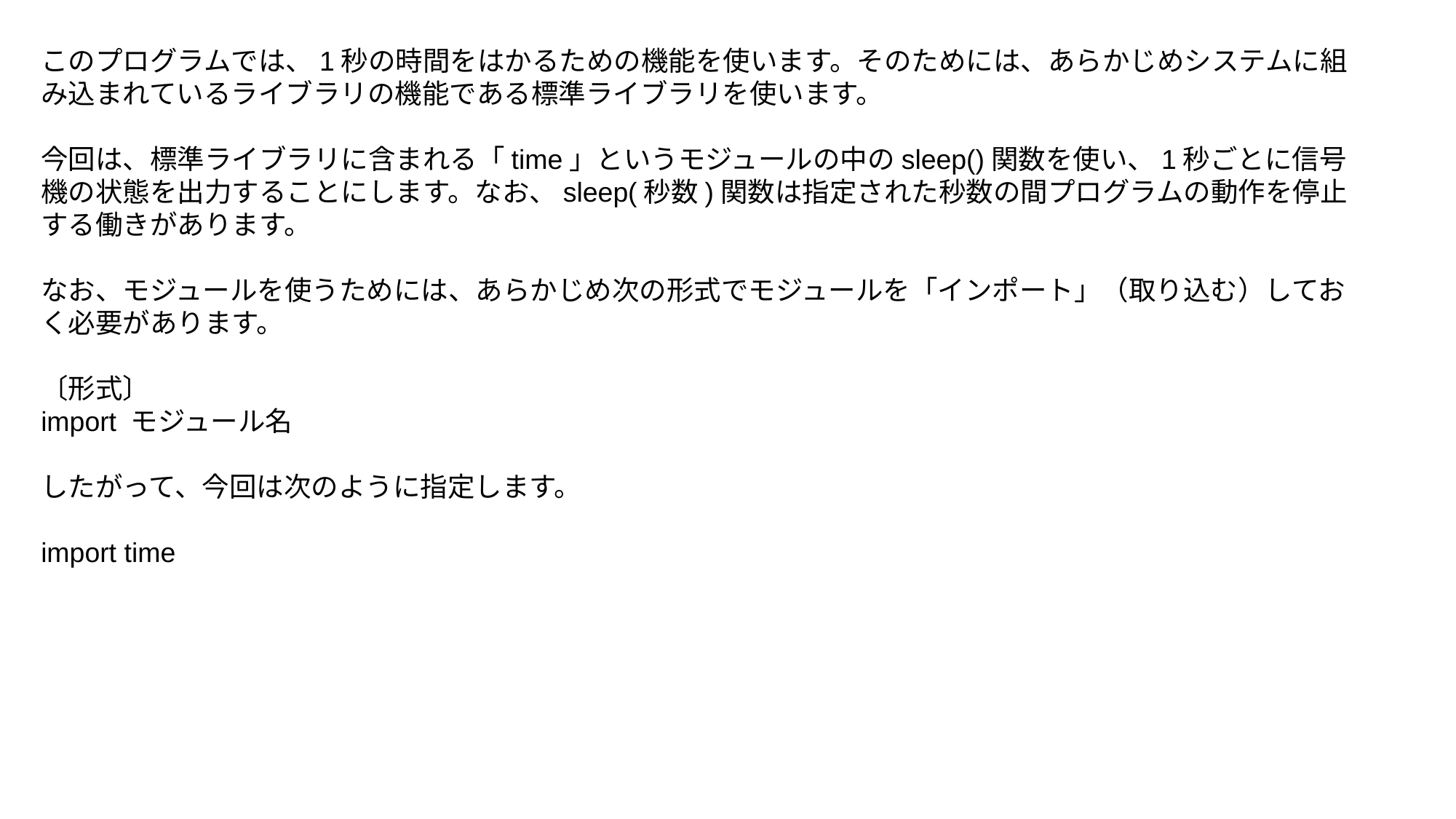

このプログラムでは、1秒の時間をはかるための機能を使います。そのためには、あらかじめシステムに組み込まれているライブラリの機能である標準ライブラリを使います。

今回は、標準ライブラリに含まれる「time」というモジュールの中のsleep()関数を使い、1秒ごとに信号機の状態を出力することにします。なお、sleep(秒数)関数は指定された秒数の間プログラムの動作を停止する働きがあります。

なお、モジュールを使うためには、あらかじめ次の形式でモジュールを「インポート」（取り込む）しておく必要があります。

〔形式〕
import モジュール名

したがって、今回は次のように指定します。

import time